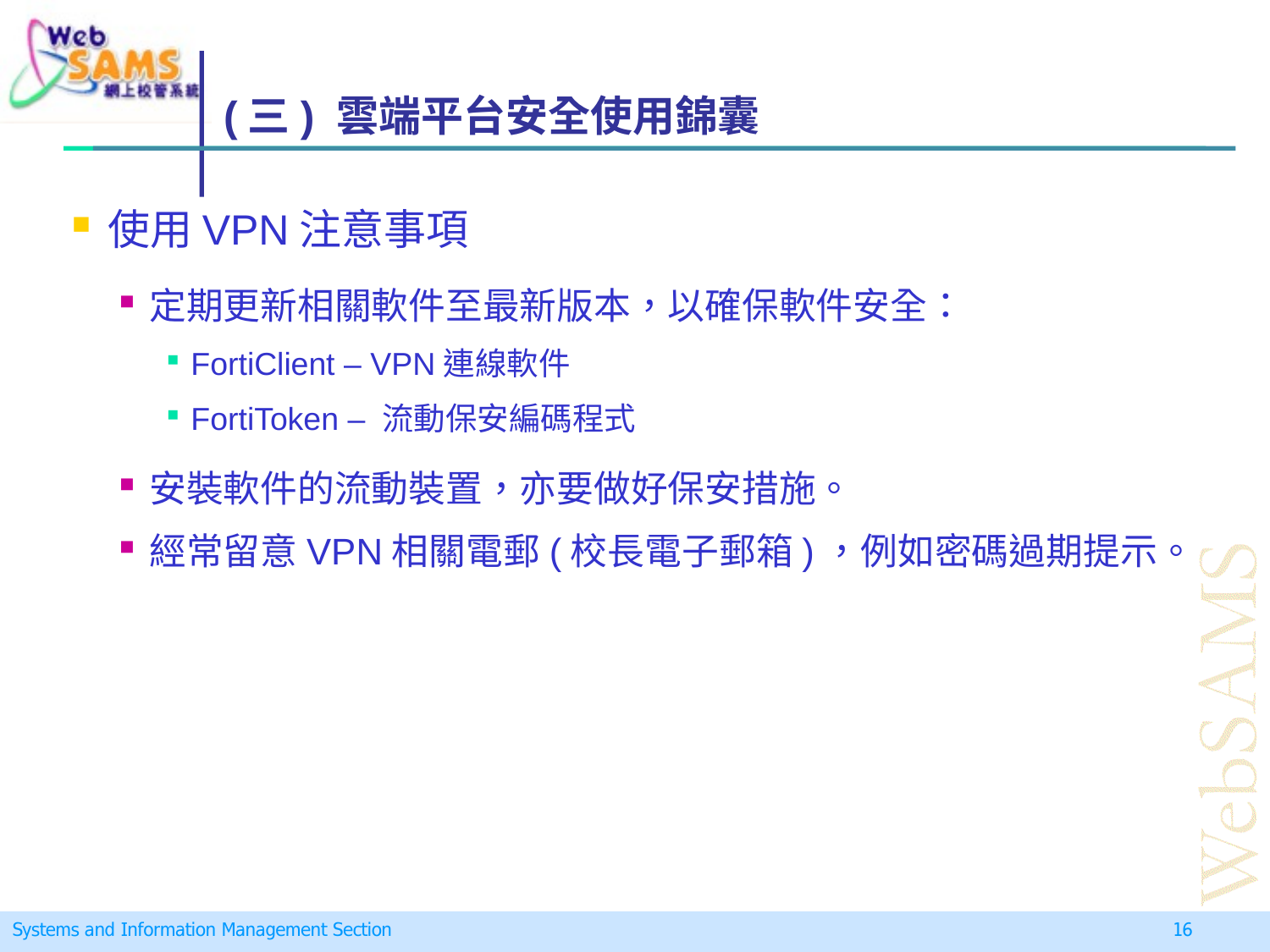

# (三) 雲端平台安全使用錦囊
使用VPN注意事項
定期更新相關軟件至最新版本，以確保軟件安全：
FortiClient – VPN連線軟件
FortiToken – 流動保安編碼程式
安裝軟件的流動裝置，亦要做好保安措施。
經常留意VPN相關電郵(校長電子郵箱)，例如密碼過期提示。